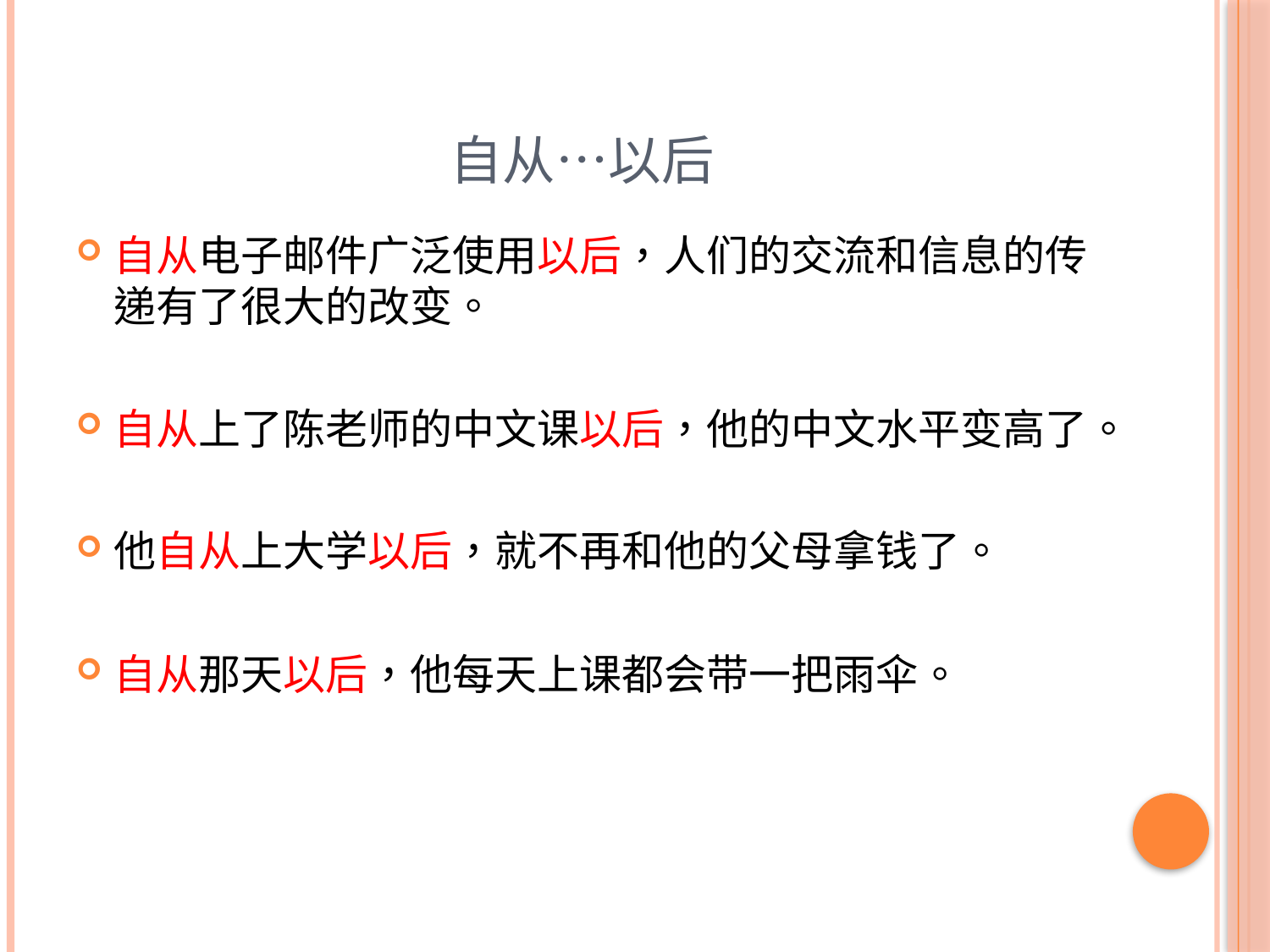

# 自从…以后
自从电子邮件广泛使用以后，人们的交流和信息的传递有了很大的改变。

自从上了陈老师的中文课以后，他的中文水平变高了。

他自从上大学以后，就不再和他的父母拿钱了。

自从那天以后，他每天上课都会带一把雨伞。